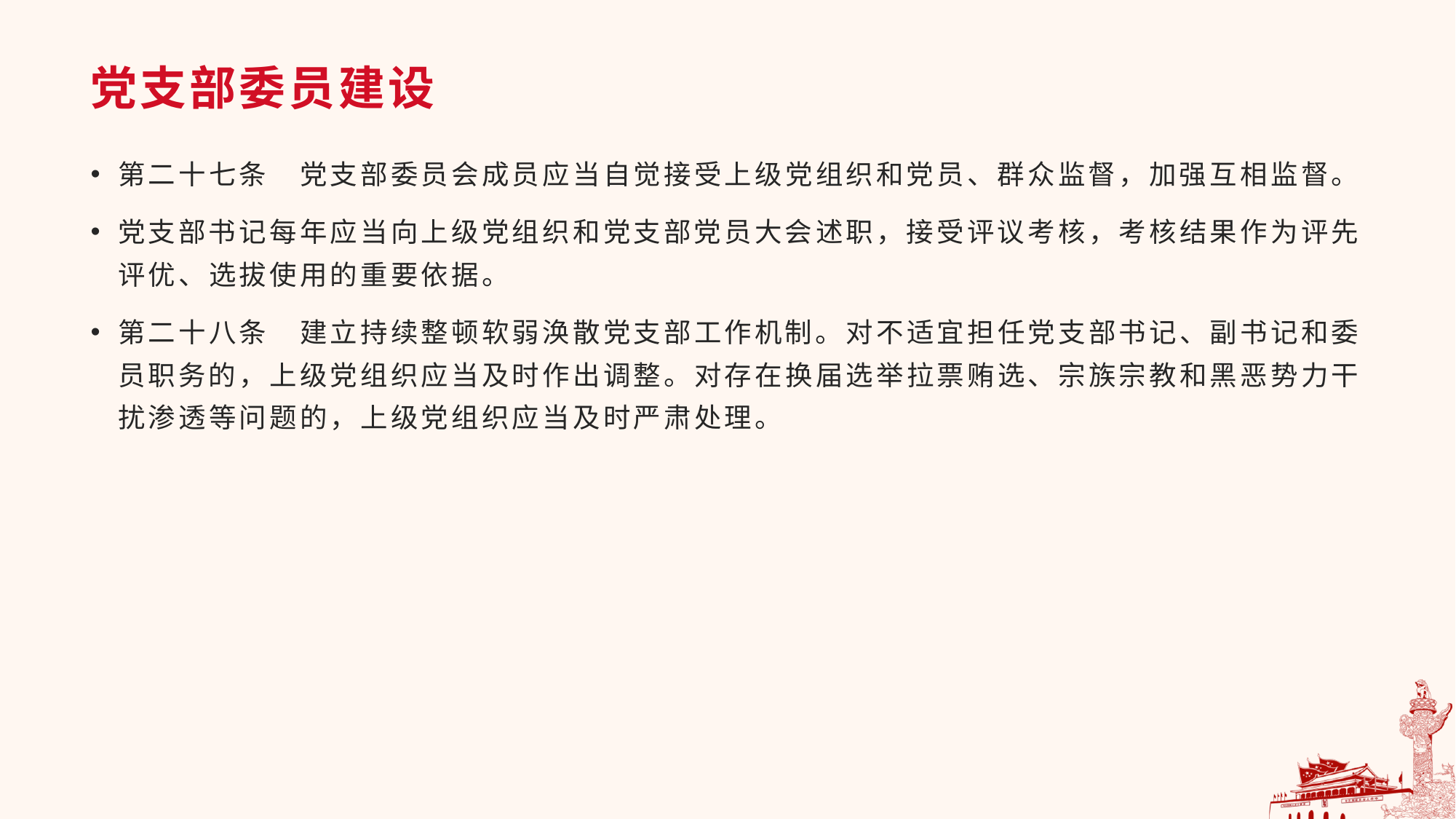

# 党支部委员建设
第二十七条　党支部委员会成员应当自觉接受上级党组织和党员、群众监督，加强互相监督。
党支部书记每年应当向上级党组织和党支部党员大会述职，接受评议考核，考核结果作为评先评优、选拔使用的重要依据。
第二十八条　建立持续整顿软弱涣散党支部工作机制。对不适宜担任党支部书记、副书记和委员职务的，上级党组织应当及时作出调整。对存在换届选举拉票贿选、宗族宗教和黑恶势力干扰渗透等问题的，上级党组织应当及时严肃处理。